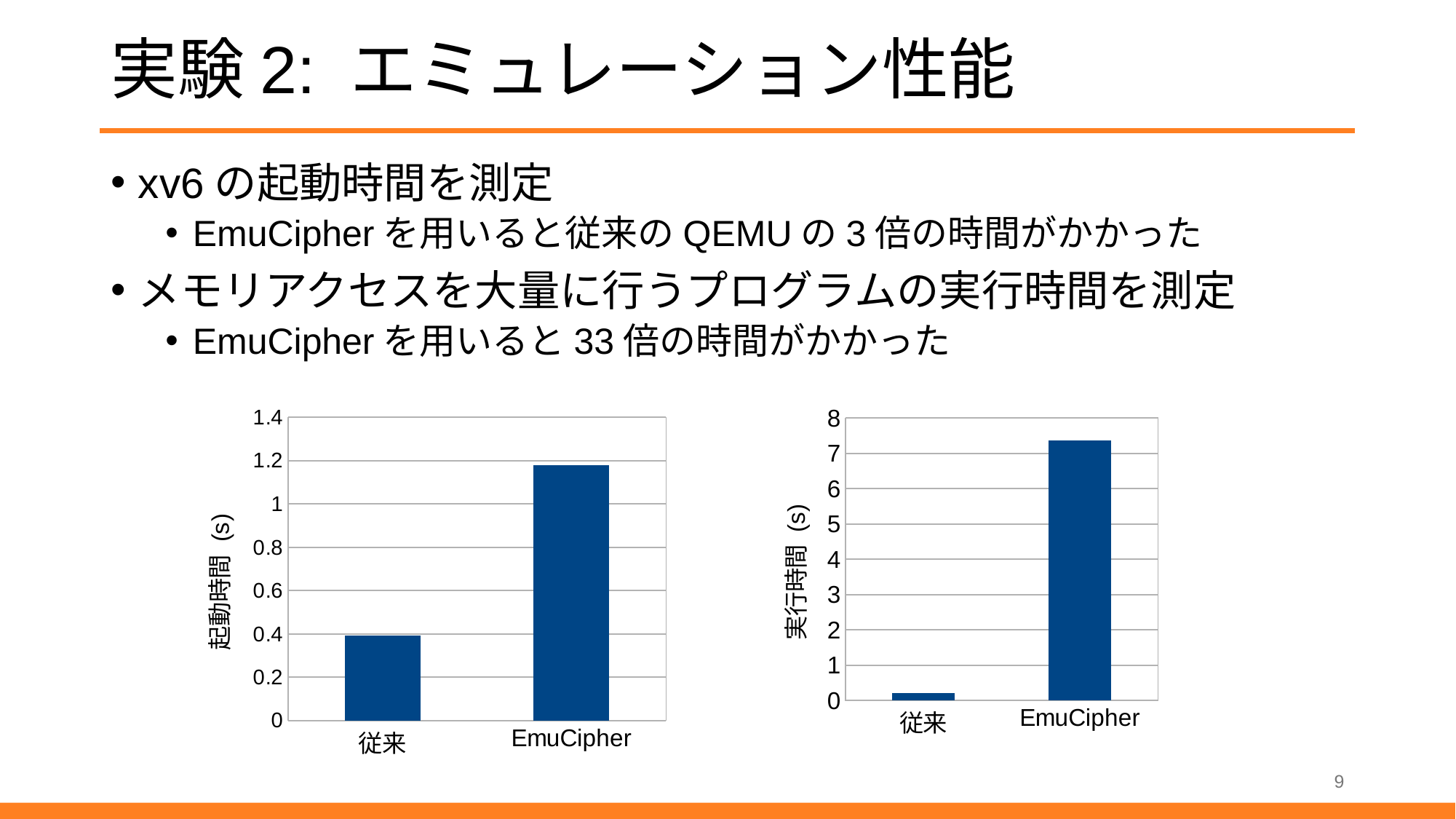

# 実験2: エミュレーション性能
xv6の起動時間を測定
EmuCipherを用いると従来のQEMUの3倍の時間がかかった
メモリアクセスを大量に行うプログラムの実行時間を測定
EmuCipherを用いると33倍の時間がかかった

### Chart

| Category |  |
|---|---|
| 従来 | 0.3934434 |
| EmuCipher | 1.1778704 |

### Chart

| Category |  |
|---|---|
| 従来 | 0.22251849999999998 |
| EmuCipher | 7.374270699999999 |
9